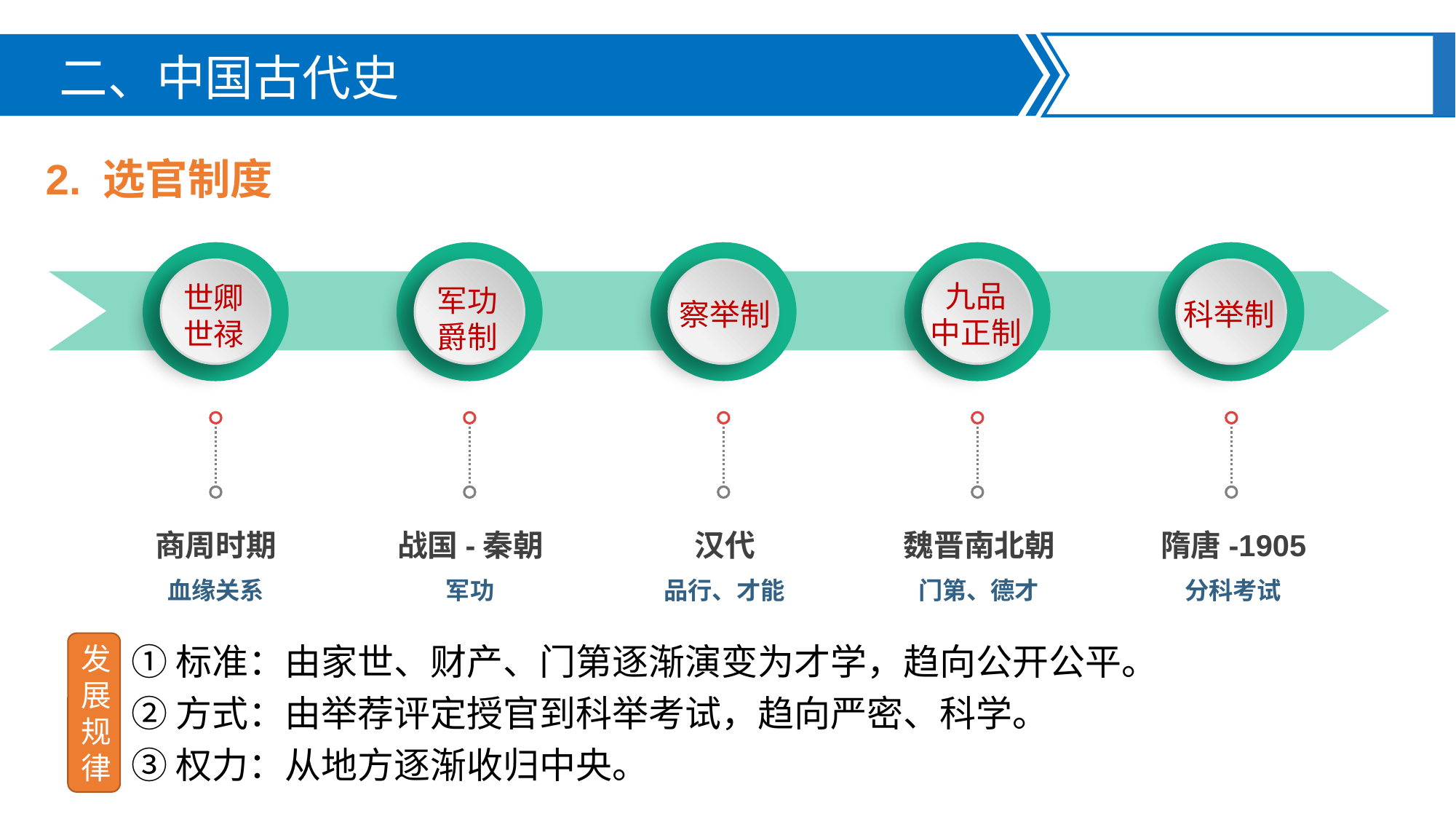

二、中国古代史
2. 选官制度

世卿
世禄

军功
爵制

察举制

九品
中正制

科举制

商周时期
血缘关系
战国-秦朝
军功
汉代
品行、才能
魏晋南北朝
门第、德才
隋唐-1905
分科考试
发
展
规
律
①标准：由家世、财产、门第逐渐演变为才学，趋向公开公平。
②方式：由举荐评定授官到科举考试，趋向严密、科学。
③权力：从地方逐渐收归中央。